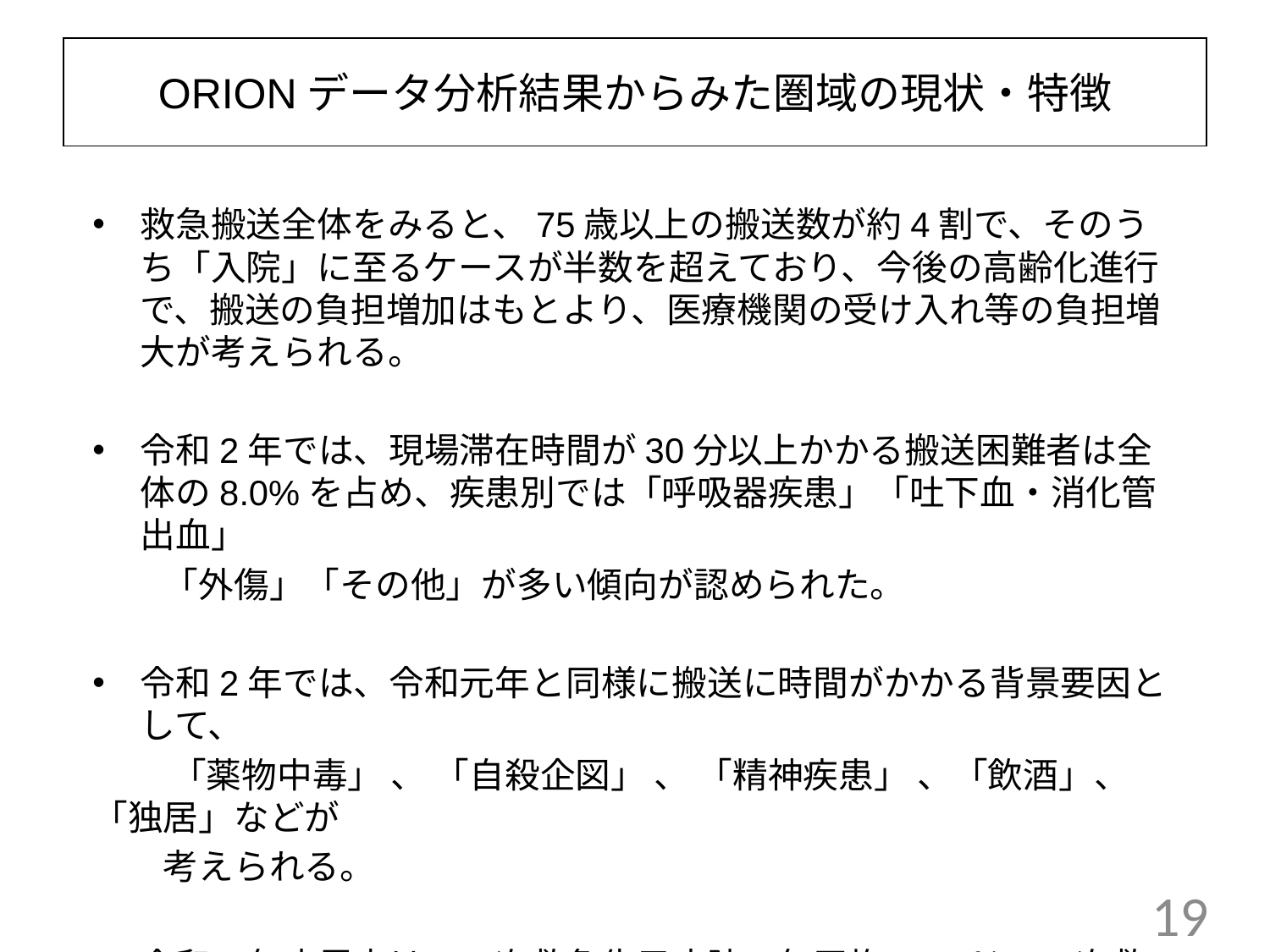

# ORIONデータ分析結果からみた圏域の現状・特徴
救急搬送全体をみると、75歳以上の搬送数が約4割で、そのうち「入院」に至るケースが半数を超えており、今後の高齢化進行で、搬送の負担増加はもとより、医療機関の受け入れ等の負担増大が考えられる。

令和2年では、現場滞在時間が30分以上かかる搬送困難者は全体の8.0%を占め、疾患別では「呼吸器疾患」「吐下血・消化管出血」
　　「外傷」「その他」が多い傾向が認められた。

令和2年では、令和元年と同様に搬送に時間がかかる背景要因として、
　　 「薬物中毒」 、 「自殺企図」 、 「精神疾患」 、「飲酒」、「独居」などが
　　考えられる。

令和2年応需率は、二次救急告示病院の年平均81.3％、三次救急告示病院の年平均86.7％と、大阪府全体の二次及び三次救急告示病院の年平均69.6％を上回った。
19